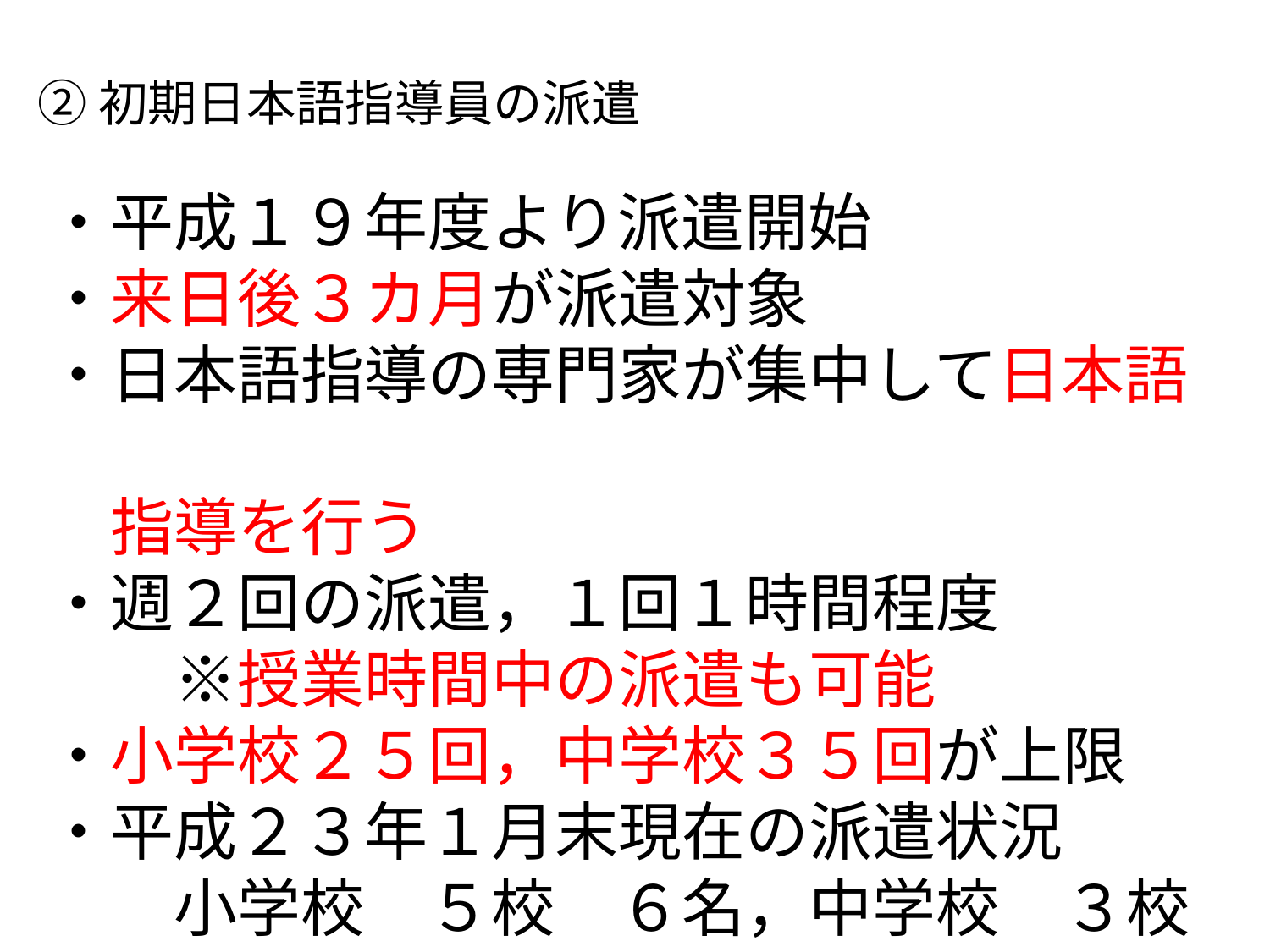

②初期日本語指導員の派遣
・平成１９年度より派遣開始
・来日後３カ月が派遣対象
・日本語指導の専門家が集中して日本語
　指導を行う
・週２回の派遣，１回１時間程度
　　※授業時間中の派遣も可能
・小学校２５回，中学校３５回が上限
・平成２３年１月末現在の派遣状況
　　小学校　５校　６名，中学校　３校　３名